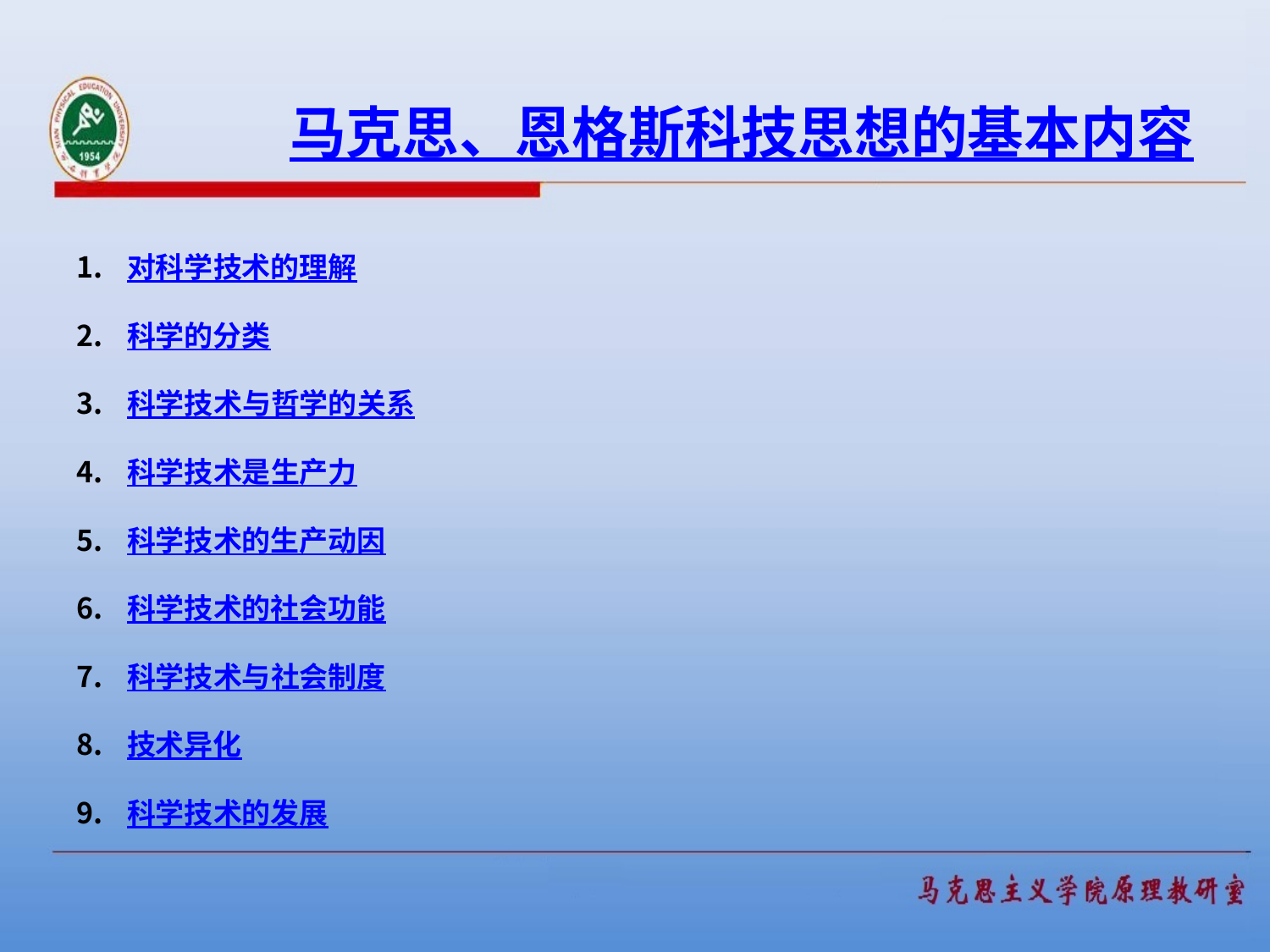

# 马克思、恩格斯科技思想的基本内容
对科学技术的理解
科学的分类
科学技术与哲学的关系
科学技术是生产力
科学技术的生产动因
科学技术的社会功能
科学技术与社会制度
技术异化
科学技术的发展